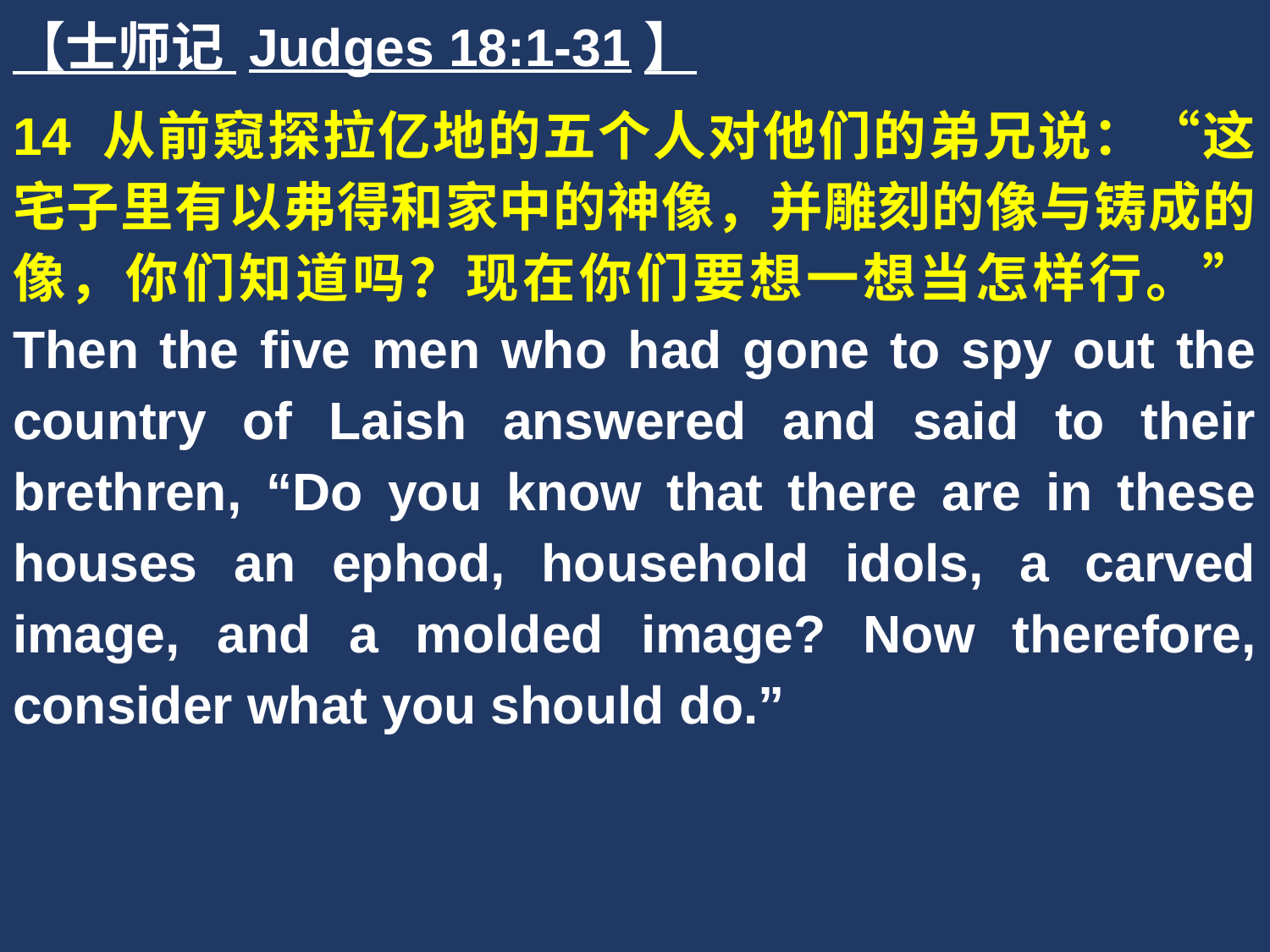

【士师记 Judges 18:1-31】
14 从前窥探拉亿地的五个人对他们的弟兄说：“这宅子里有以弗得和家中的神像，并雕刻的像与铸成的像，你们知道吗？现在你们要想一想当怎样行。” Then the five men who had gone to spy out the country of Laish answered and said to their brethren, “Do you know that there are in these houses an ephod, household idols, a carved image, and a molded image? Now therefore, consider what you should do.”